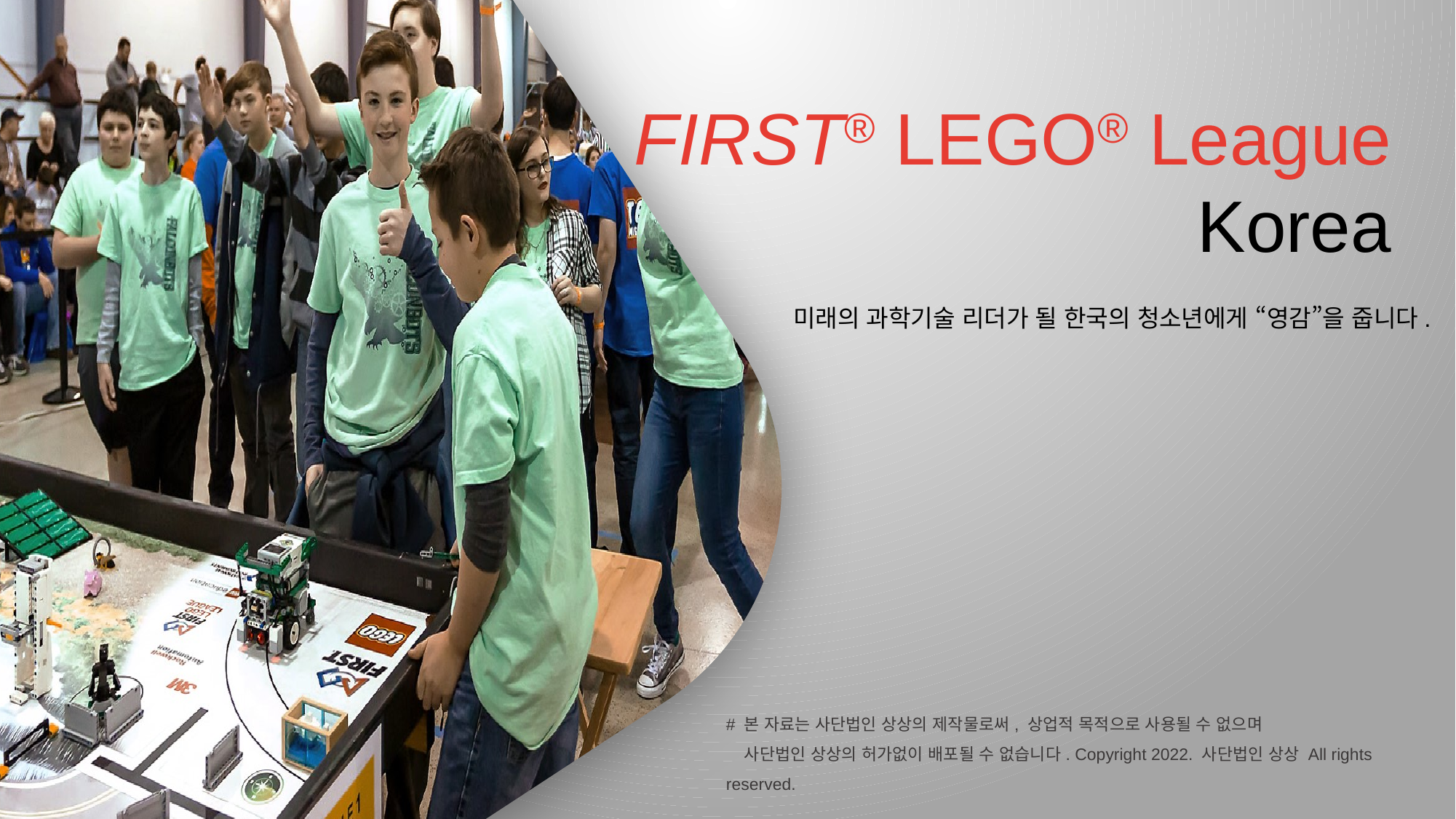

FIRST® LEGO® League
Korea

미래의 과학기술 리더가 될 한국의 청소년에게 “영감”을 줍니다.

# 본 자료는 사단법인 상상의 제작물로써, 상업적 목적으로 사용될 수 없으며
   사단법인 상상의 허가없이 배포될 수 없습니다. Copyright 2022. 사단법인 상상 All rights reserved.